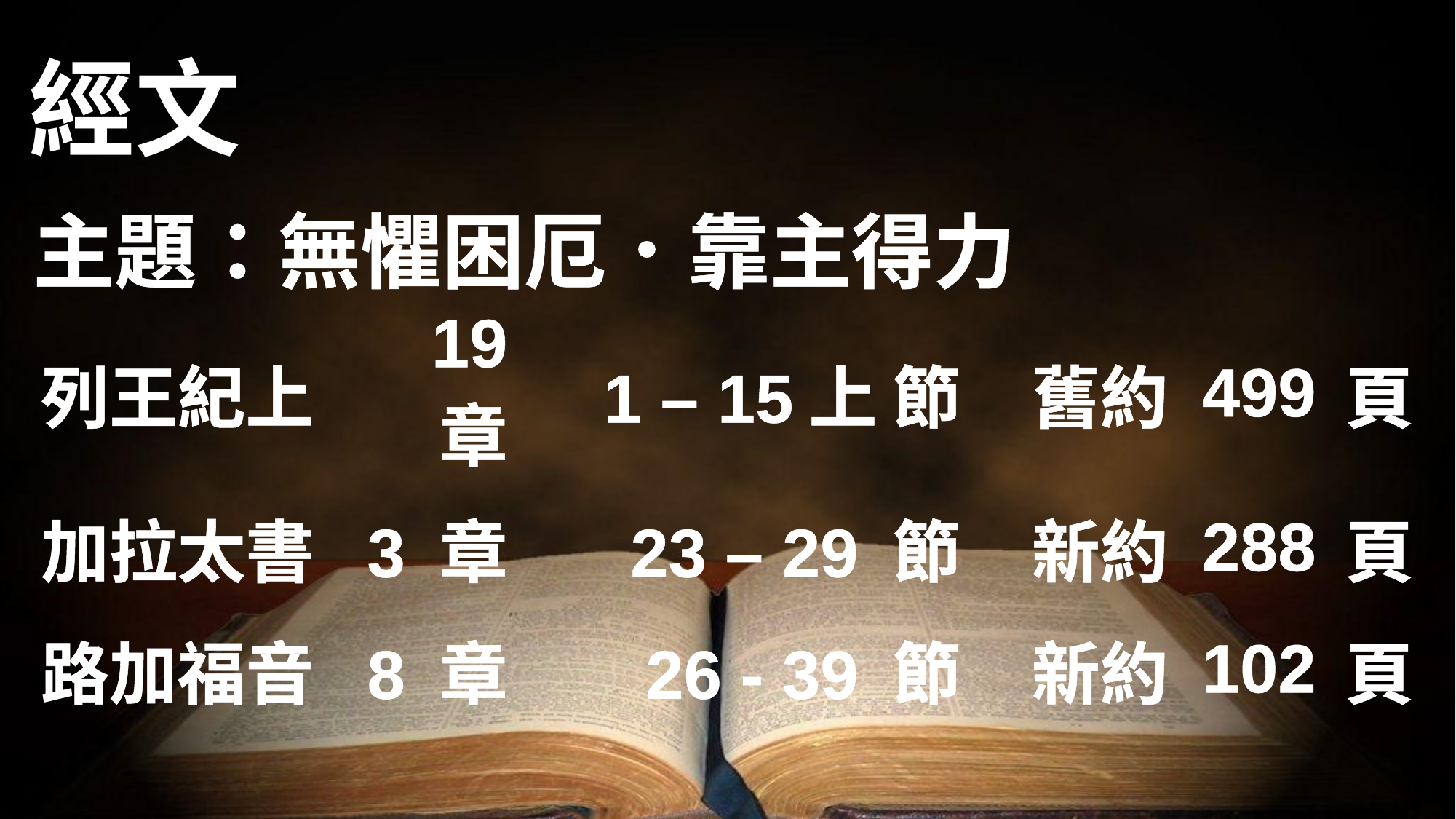

經文
主題：無懼困厄．靠主得力
| 列王紀上 | 19 章 | 1 – 15上 節 | 舊約 | 499 | 頁 |
| --- | --- | --- | --- | --- | --- |
| 加拉太書 | 3 章 | 23 – 29 節 | 新約 | 288 | 頁 |
| 路加福音 | 8 章 | 26 - 39 節 | 新約 | 102 | 頁 |